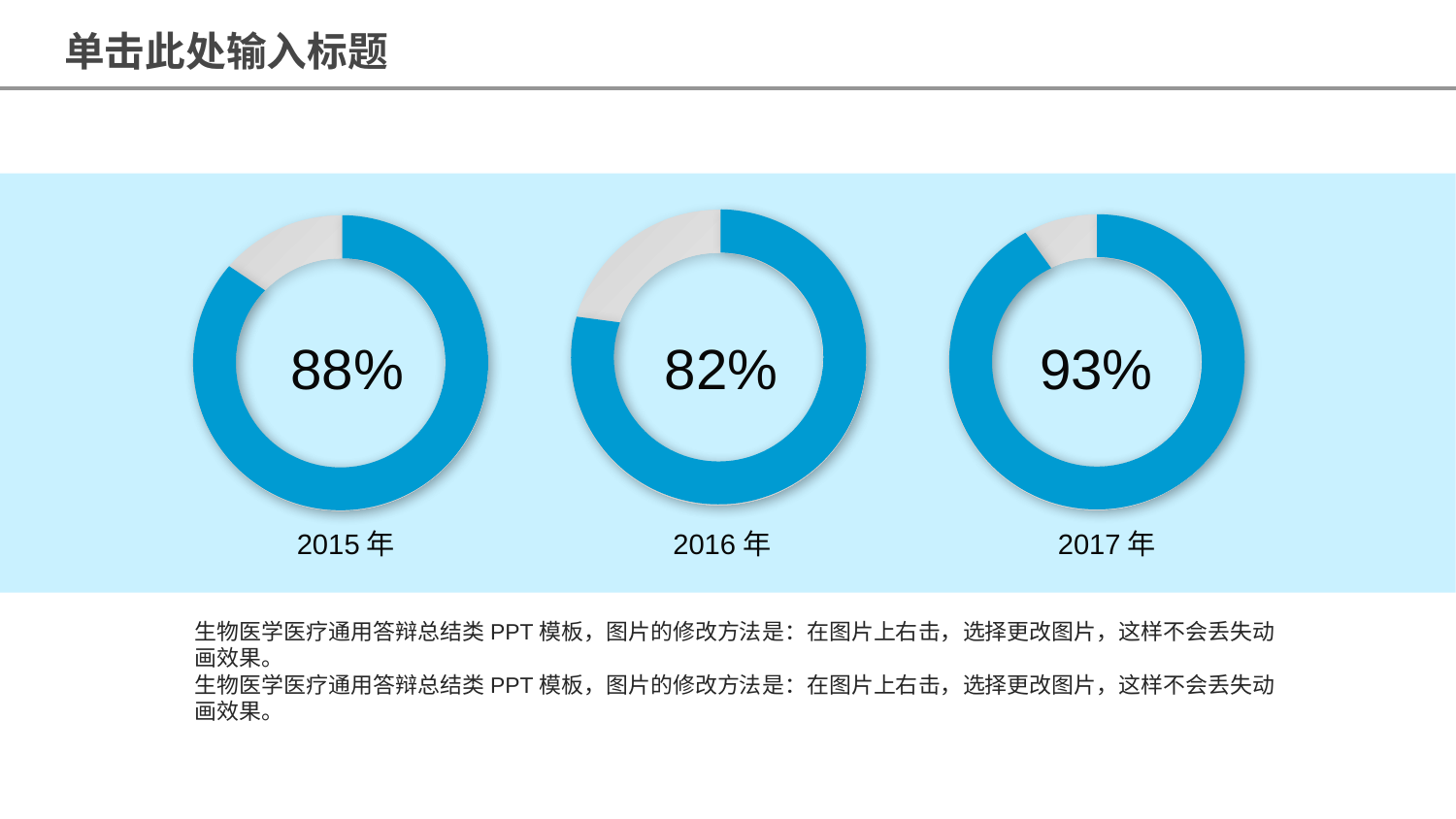

单击此处输入标题

88%
82%
93%
2015年
2016年
2017年
生物医学医疗通用答辩总结类PPT模板，图片的修改方法是：在图片上右击，选择更改图片，这样不会丢失动画效果。
生物医学医疗通用答辩总结类PPT模板，图片的修改方法是：在图片上右击，选择更改图片，这样不会丢失动画效果。